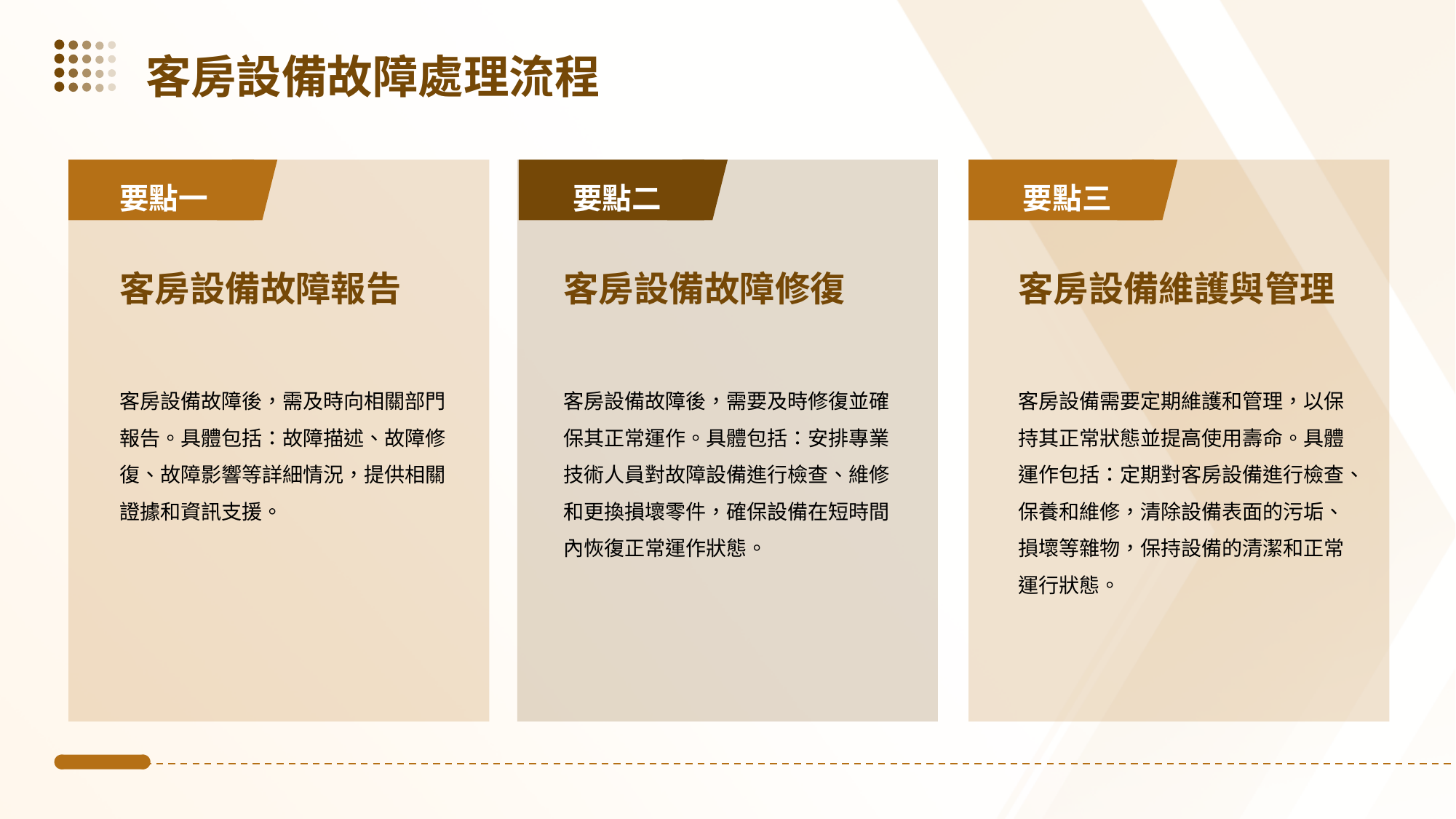

要點三
客房設備故障處理流程

要點一
要點二
要點三

客房設備故障報告
客房設備故障修復
客房設備維護與管理
客房設備故障後，需及時向相關部門報告。具體包括：故障描述、故障修復、故障影響等詳細情況，提供相關證據和資訊支援。
客房設備故障後，需要及時修復並確保其正常運作。具體包括：安排專業技術人員對故障設備進行檢查、維修和更換損壞零件，確保設備在短時間內恢復正常運作狀態。
客房設備需要定期維護和管理，以保持其正常狀態並提高使用壽命。具體運作包括：定期對客房設備進行檢查、保養和維修，清除設備表面的污垢、損壞等雜物，保持設備的清潔和正常運行狀態。